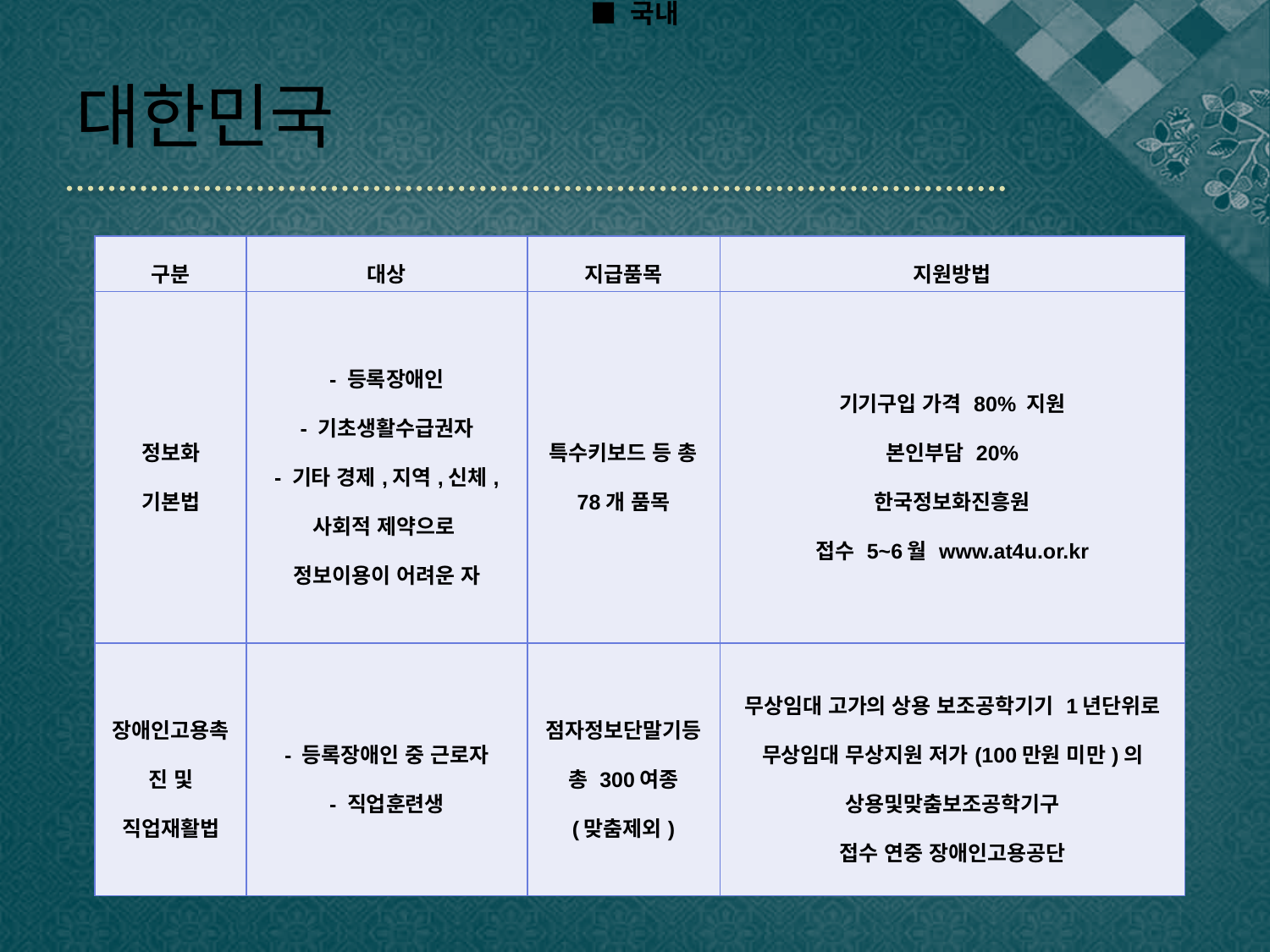

■ 국내

# 대한민국
| 구분 | 대상 | 지급품목 | 지원방법 |
| --- | --- | --- | --- |
| 정보화 기본법 | - 등록장애인 - 기초생활수급권자 - 기타 경제,지역,신체, 사회적 제약으로 정보이용이 어려운 자 | 특수키보드 등 총 78개 품목 | 기기구입 가격 80% 지원 본인부담 20% 한국정보화진흥원 접수 5~6월 www.at4u.or.kr |
| 장애인고용촉진 및 직업재활법 | - 등록장애인 중 근로자 - 직업훈련생 | 점자정보단말기등 총 300여종 (맞춤제외) | 무상임대 고가의 상용 보조공학기기 1년단위로 무상임대 무상지원 저가(100만원 미만)의 상용및맞춤보조공학기구 접수 연중 장애인고용공단 |